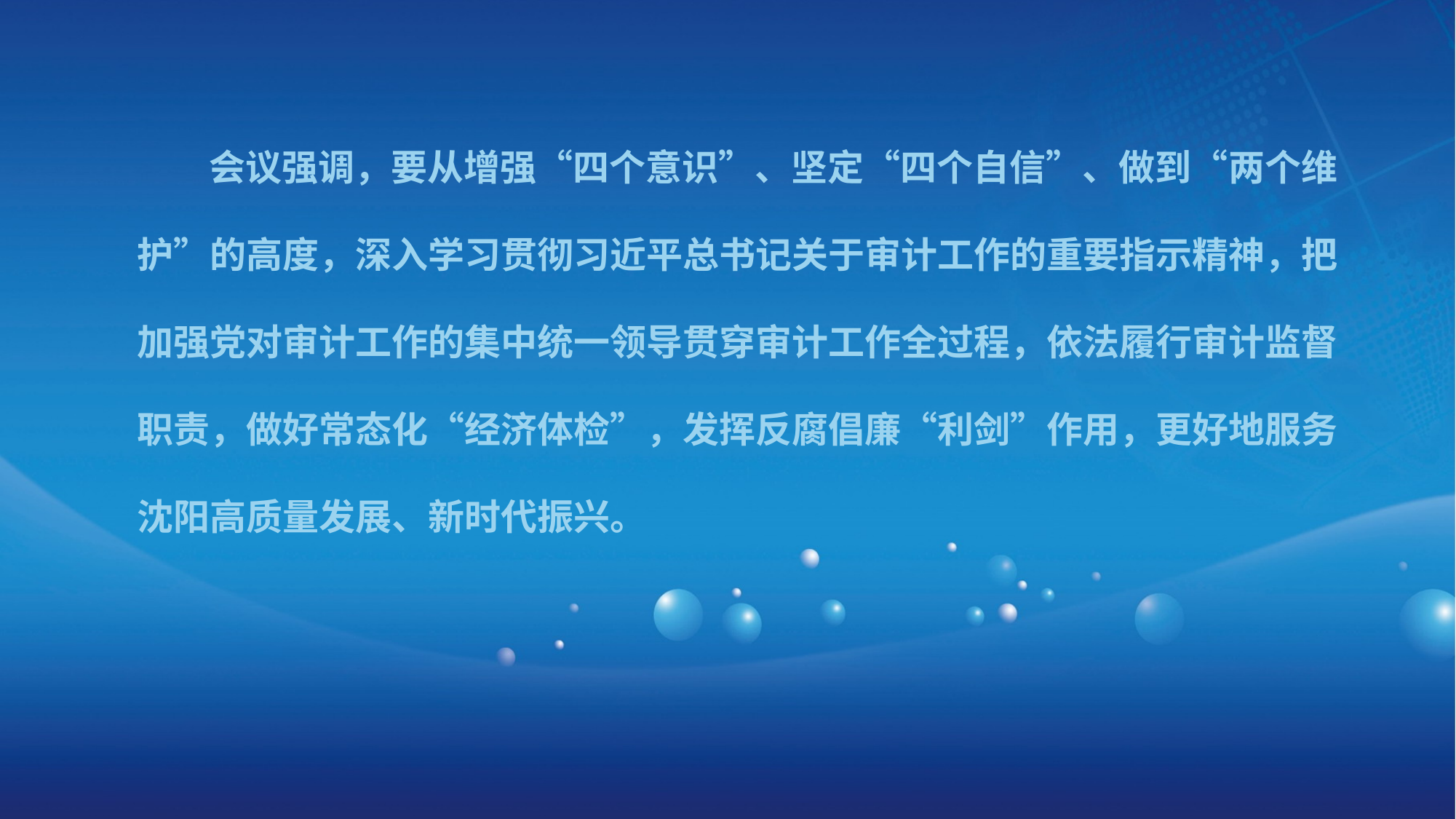

会议强调，要从增强“四个意识”、坚定“四个自信”、做到“两个维护”的高度，深入学习贯彻习近平总书记关于审计工作的重要指示精神，把加强党对审计工作的集中统一领导贯穿审计工作全过程，依法履行审计监督职责，做好常态化“经济体检”，发挥反腐倡廉“利剑”作用，更好地服务沈阳高质量发展、新时代振兴。